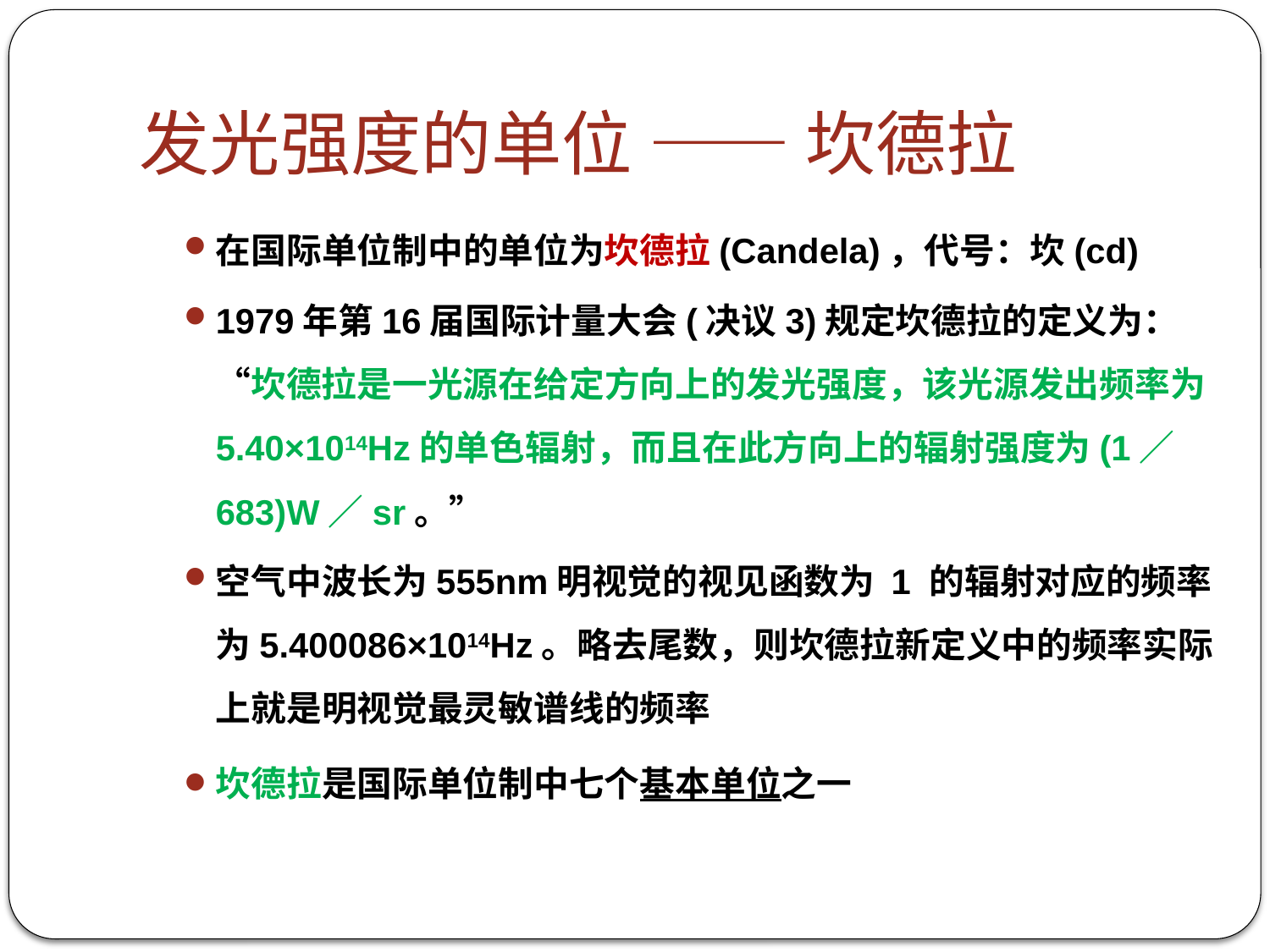

# 发光强度的单位 —— 坎德拉
在国际单位制中的单位为坎德拉(Candela)，代号：坎(cd)
1979年第16届国际计量大会(决议3)规定坎德拉的定义为：“坎德拉是一光源在给定方向上的发光强度，该光源发出频率为5.40×1014Hz的单色辐射，而且在此方向上的辐射强度为(1／683)W／sr。”
空气中波长为555nm明视觉的视见函数为 1 的辐射对应的频率为5.400086×1014Hz。略去尾数，则坎德拉新定义中的频率实际上就是明视觉最灵敏谱线的频率
坎德拉是国际单位制中七个基本单位之一